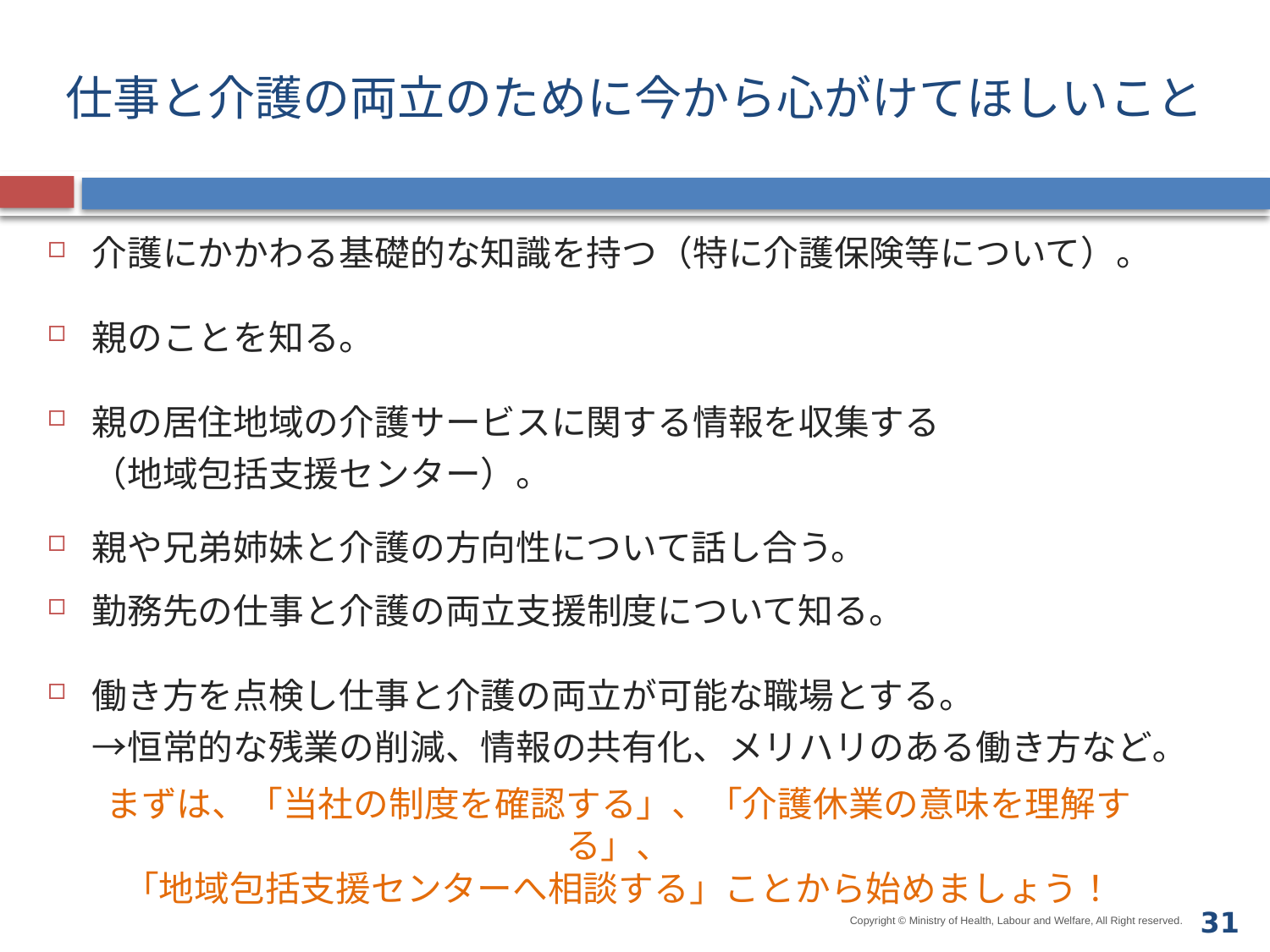

# 仕事と介護の両立のために今から心がけてほしいこと
介護にかかわる基礎的な知識を持つ（特に介護保険等について）。
親のことを知る。
親の居住地域の介護サービスに関する情報を収集する
（地域包括支援センター）。
親や兄弟姉妹と介護の方向性について話し合う。
勤務先の仕事と介護の両立支援制度について知る。
働き方を点検し仕事と介護の両立が可能な職場とする。
→恒常的な残業の削減、情報の共有化、メリハリのある働き方など｡
まずは、「当社の制度を確認する」、「介護休業の意味を理解する」、
「地域包括支援センターへ相談する」ことから始めましょう！

31